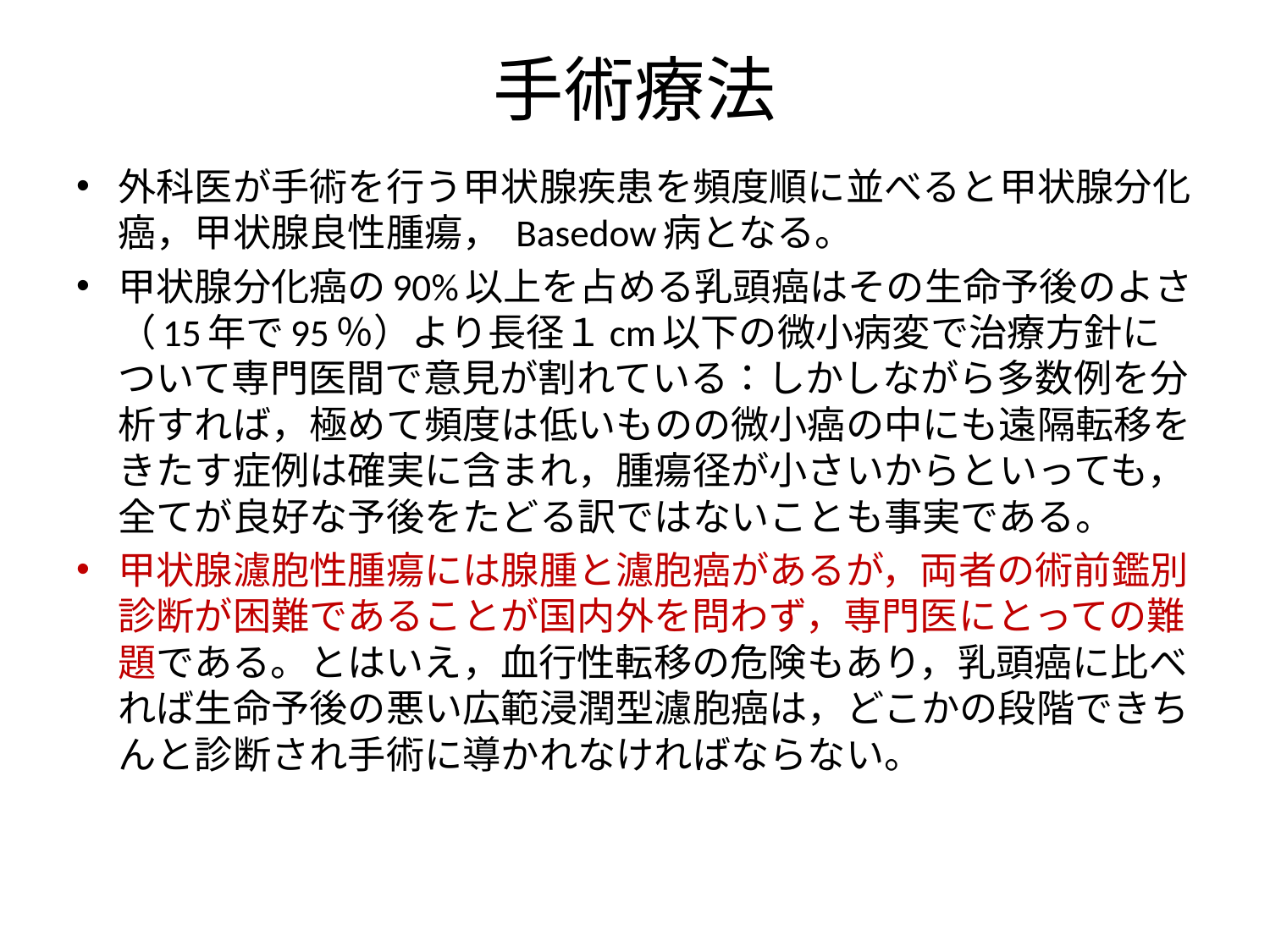

# 手術療法
外科医が手術を行う甲状腺疾患を頻度順に並べると甲状腺分化癌，甲状腺良性腫瘍， Basedow病となる。
甲状腺分化癌の90%以上を占める乳頭癌はその生命予後のよさ（15年で95％）より長径１cm以下の微小病変で治療方針について専門医間で意見が割れている：しかしながら多数例を分析すれば，極めて頻度は低いものの微小癌の中にも遠隔転移をきたす症例は確実に含まれ，腫瘍径が小さいからといっても，全てが良好な予後をたどる訳ではないことも事実である。
甲状腺濾胞性腫瘍には腺腫と濾胞癌があるが，両者の術前鑑別診断が困難であることが国内外を問わず，専門医にとっての難題である。とはいえ，血行性転移の危険もあり，乳頭癌に比べれば生命予後の悪い広範浸潤型濾胞癌は，どこかの段階できちんと診断され手術に導かれなければならない。